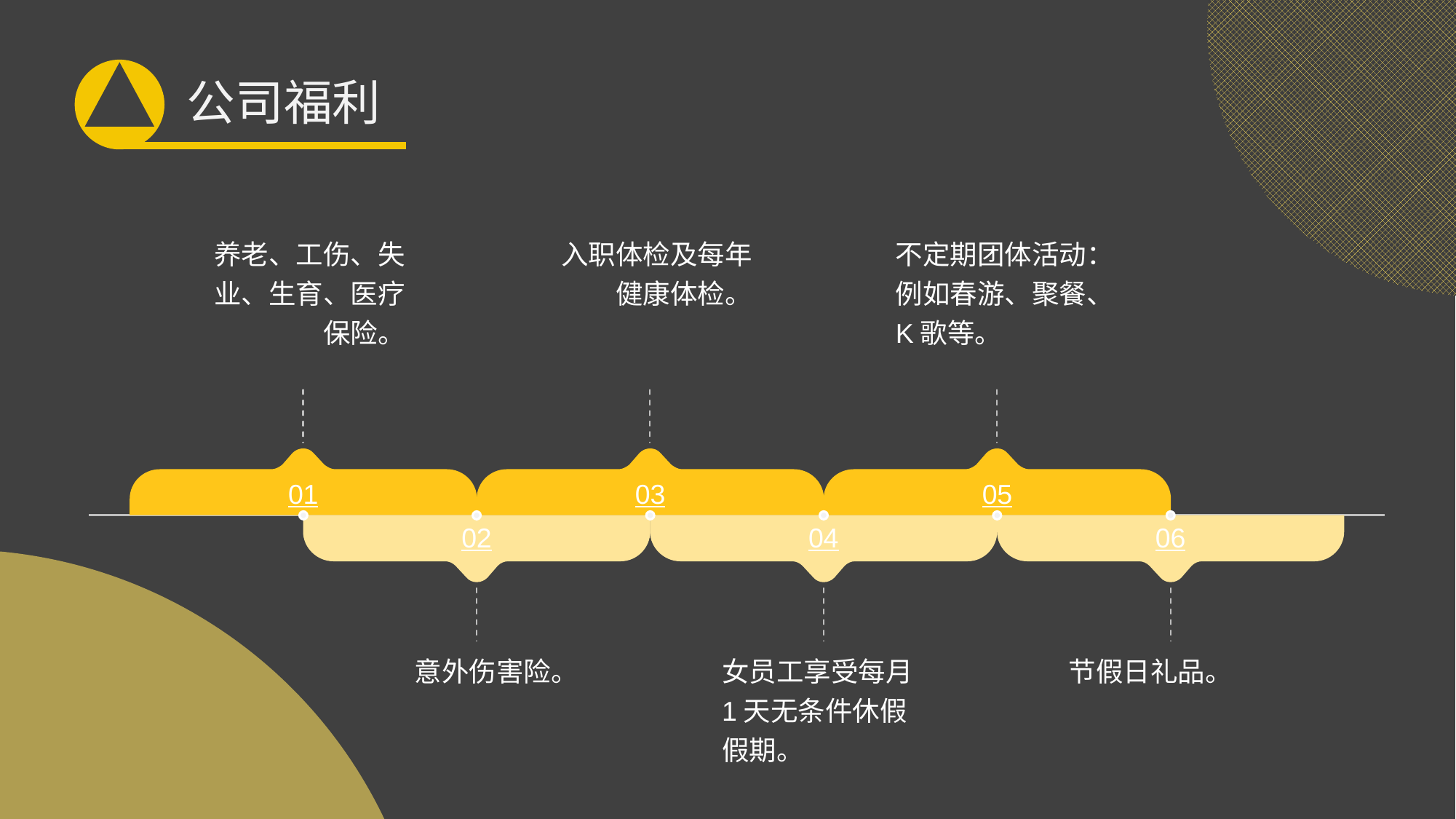

公司福利
养老、工伤、失业、生育、医疗保险。
入职体检及每年健康体检。
不定期团体活动：例如春游、聚餐、K歌等。
01
03
05

02
04
06
意外伤害险。
女员工享受每月1天无条件休假假期。
节假日礼品。